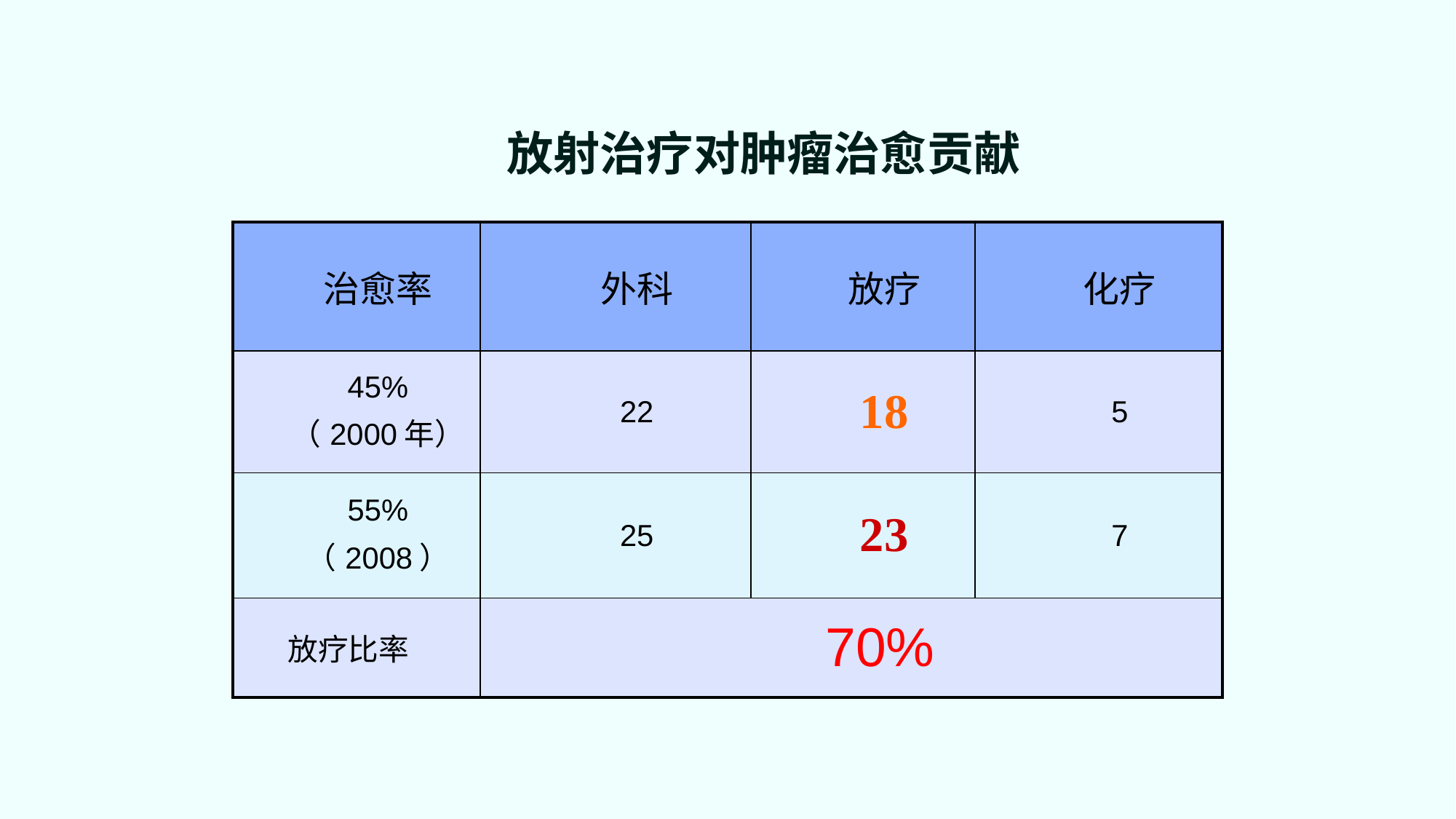

# 放射治疗对肿瘤治愈贡献
| 治愈率 | 外科 | 放疗 | 化疗 |
| --- | --- | --- | --- |
| 45% （2000年） | 22 | 18 | 5 |
| 55% （2008） | 25 | 23 | 7 |
| 放疗比率 | 70% |  |  |